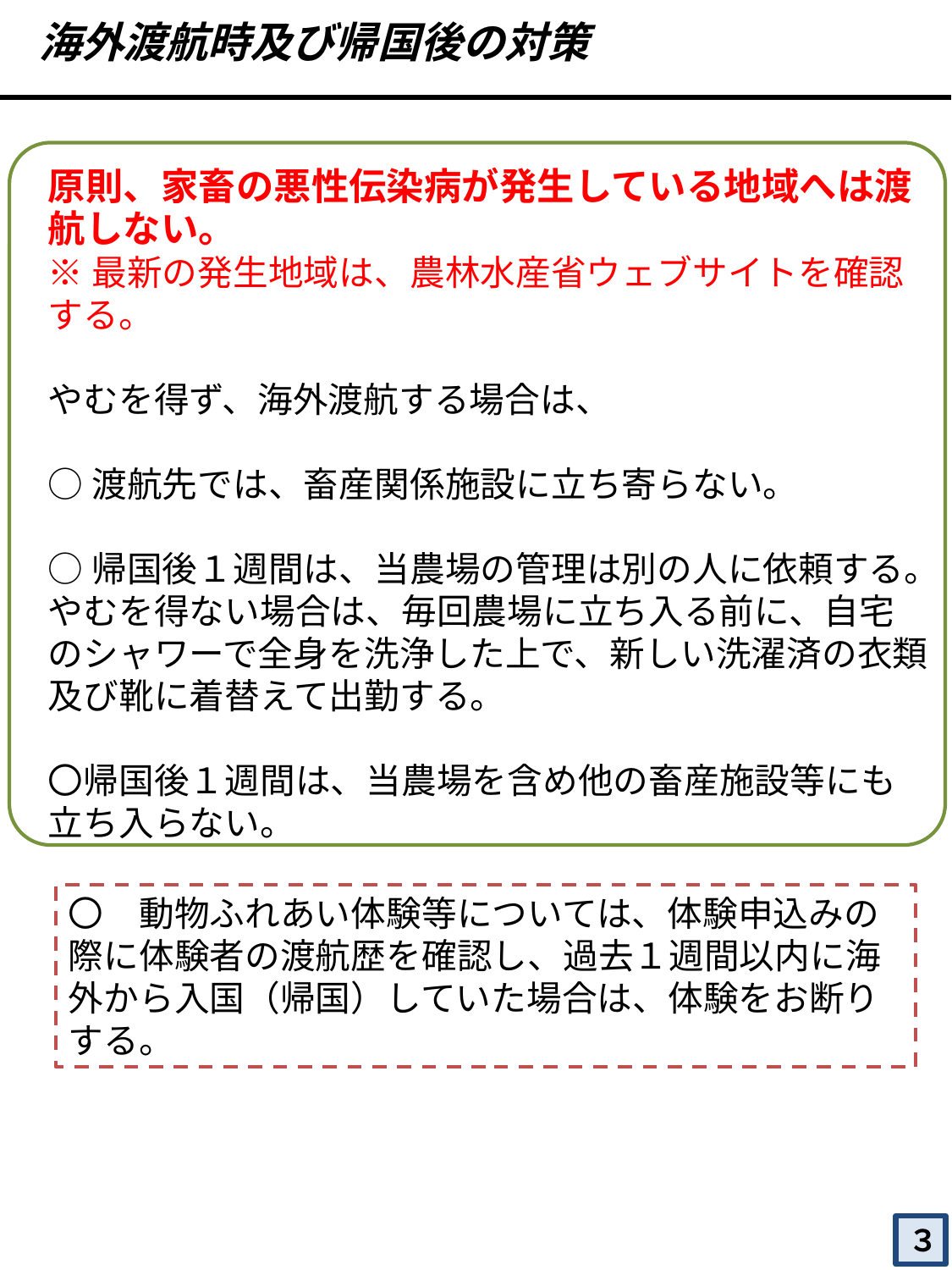

海外渡航時及び帰国後の対策

原則、家畜の悪性伝染病が発生している地域へは渡航しない。
※最新の発生地域は、農林水産省ウェブサイトを確認する。

やむを得ず、海外渡航する場合は、

○渡航先では、畜産関係施設に立ち寄らない。

○帰国後１週間は、当農場の管理は別の人に依頼する。
やむを得ない場合は、毎回農場に立ち入る前に、自宅のシャワーで全身を洗浄した上で、新しい洗濯済の衣類及び靴に着替えて出勤する。

〇帰国後１週間は、当農場を含め他の畜産施設等にも立ち入らない。

〇　動物ふれあい体験等については、体験申込みの際に体験者の渡航歴を確認し、過去１週間以内に海外から入国（帰国）していた場合は、体験をお断りする。
３